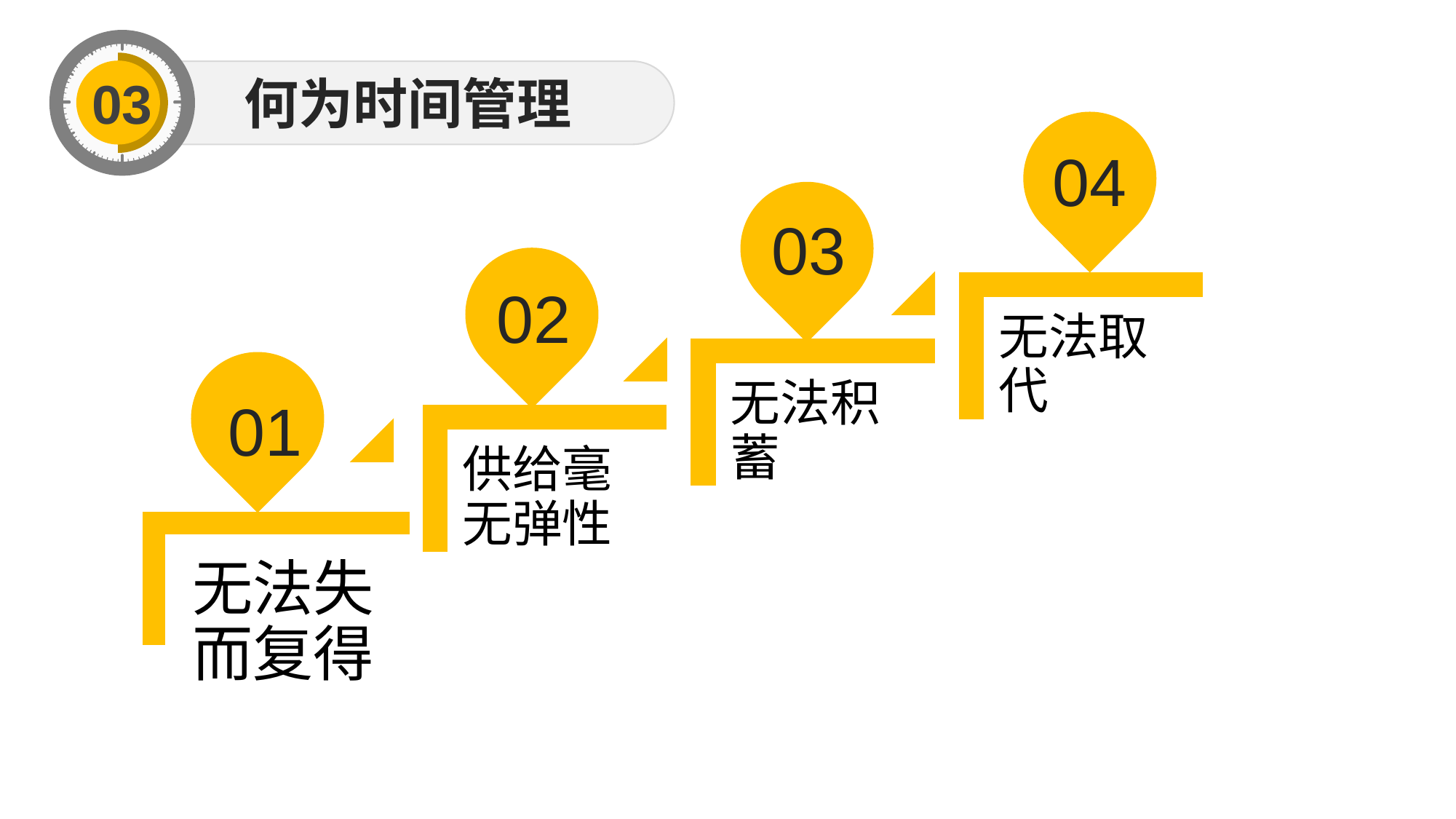

何为时间管理

04
供给毫无弹性
无法积蓄
无法取代

03

02

01

无法失而复得